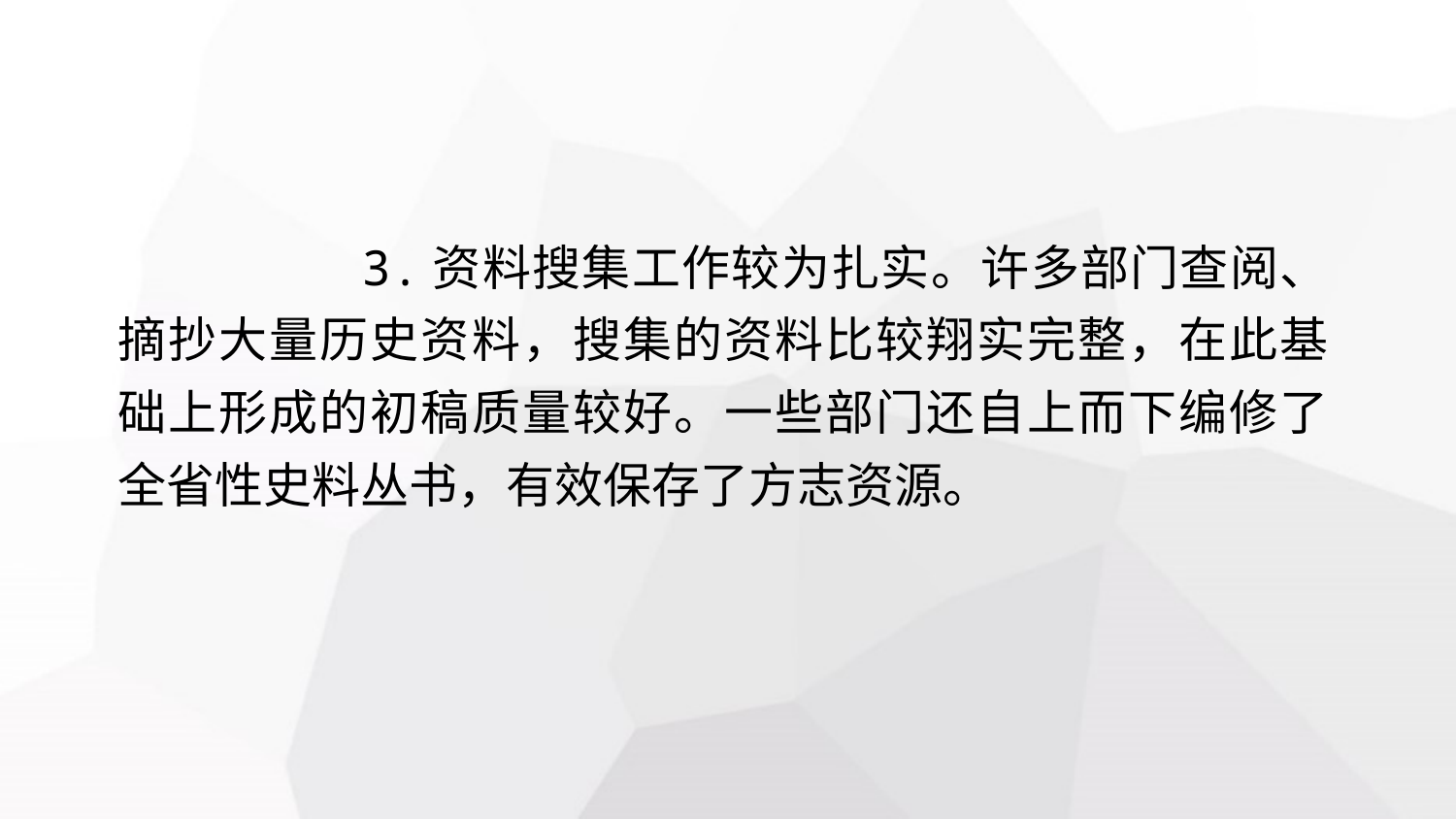

3.资料搜集工作较为扎实。许多部门查阅、摘抄大量历史资料，搜集的资料比较翔实完整，在此基础上形成的初稿质量较好。一些部门还自上而下编修了全省性史料丛书，有效保存了方志资源。